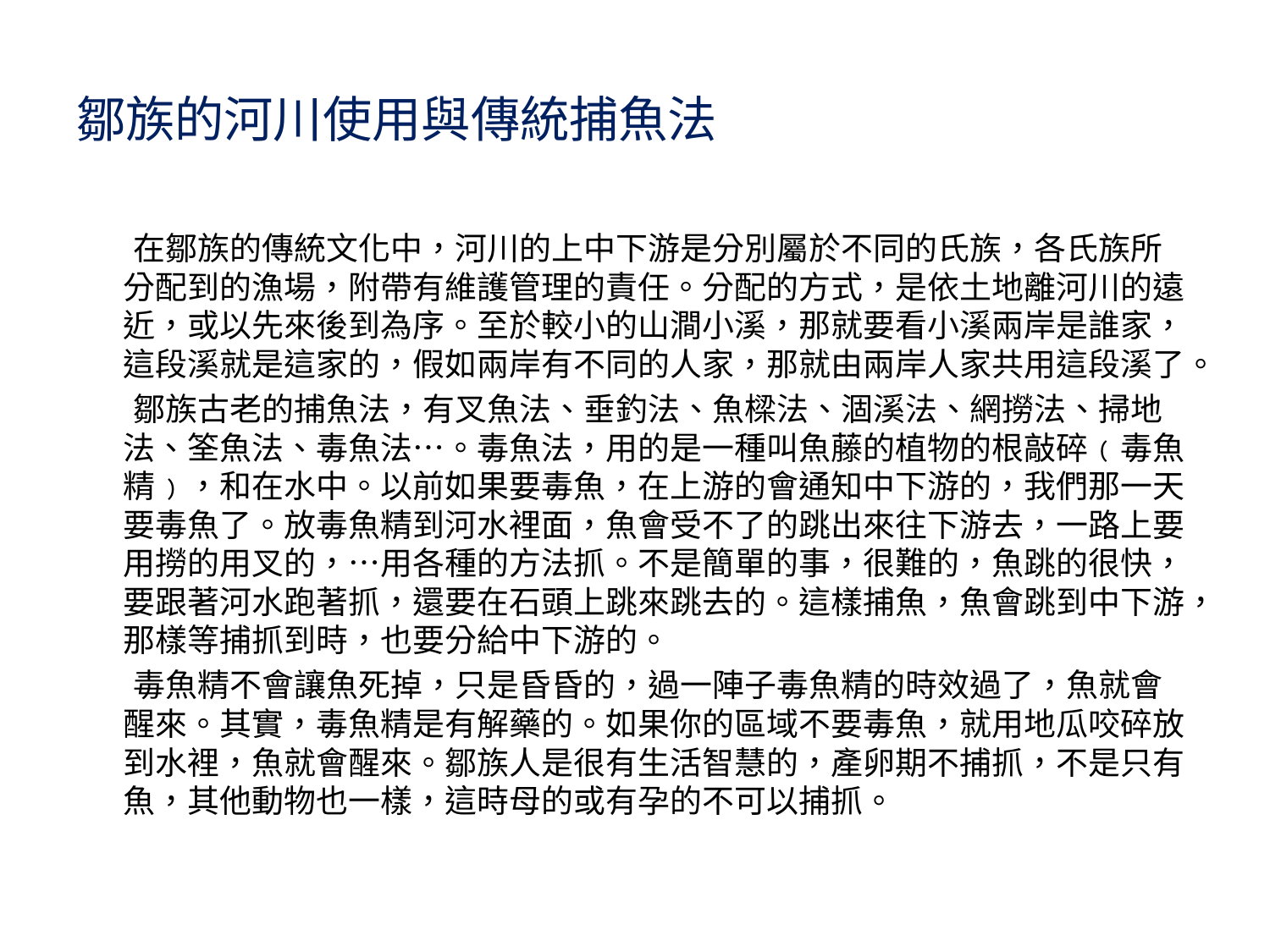

# 鄒族的河川使用與傳統捕魚法
       在鄒族的傳統文化中，河川的上中下游是分別屬於不同的氏族，各氏族所分配到的漁場，附帶有維護管理的責任。分配的方式，是依土地離河川的遠近，或以先來後到為序。至於較小的山澗小溪，那就要看小溪兩岸是誰家，這段溪就是這家的，假如兩岸有不同的人家，那就由兩岸人家共用這段溪了。
       鄒族古老的捕魚法，有叉魚法、垂釣法、魚樑法、涸溪法、網撈法、掃地法、筌魚法、毒魚法…。毒魚法，用的是一種叫魚藤的植物的根敲碎﹙毒魚精﹚，和在水中。以前如果要毒魚，在上游的會通知中下游的，我們那一天要毒魚了。放毒魚精到河水裡面，魚會受不了的跳出來往下游去，一路上要用撈的用叉的，…用各種的方法抓。不是簡單的事，很難的，魚跳的很快，要跟著河水跑著抓，還要在石頭上跳來跳去的。這樣捕魚，魚會跳到中下游，那樣等捕抓到時，也要分給中下游的。
       毒魚精不會讓魚死掉，只是昏昏的，過一陣子毒魚精的時效過了，魚就會醒來。其實，毒魚精是有解藥的。如果你的區域不要毒魚，就用地瓜咬碎放到水裡，魚就會醒來。鄒族人是很有生活智慧的，產卵期不捕抓，不是只有魚，其他動物也一樣，這時母的或有孕的不可以捕抓。